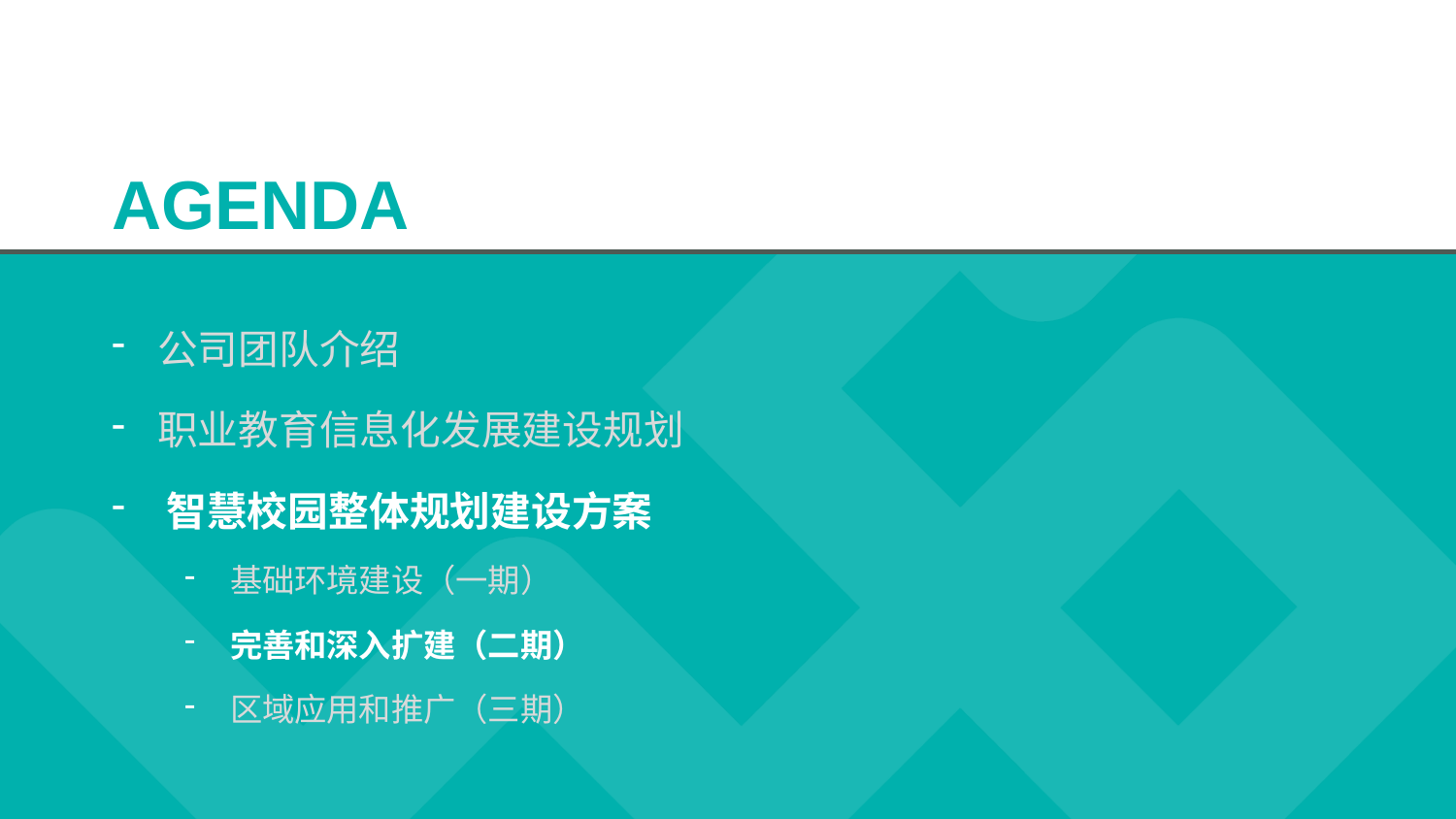

# Agenda
公司团队介绍
职业教育信息化发展建设规划
智慧校园整体规划建设方案
基础环境建设（一期）
完善和深入扩建（二期）
区域应用和推广（三期）